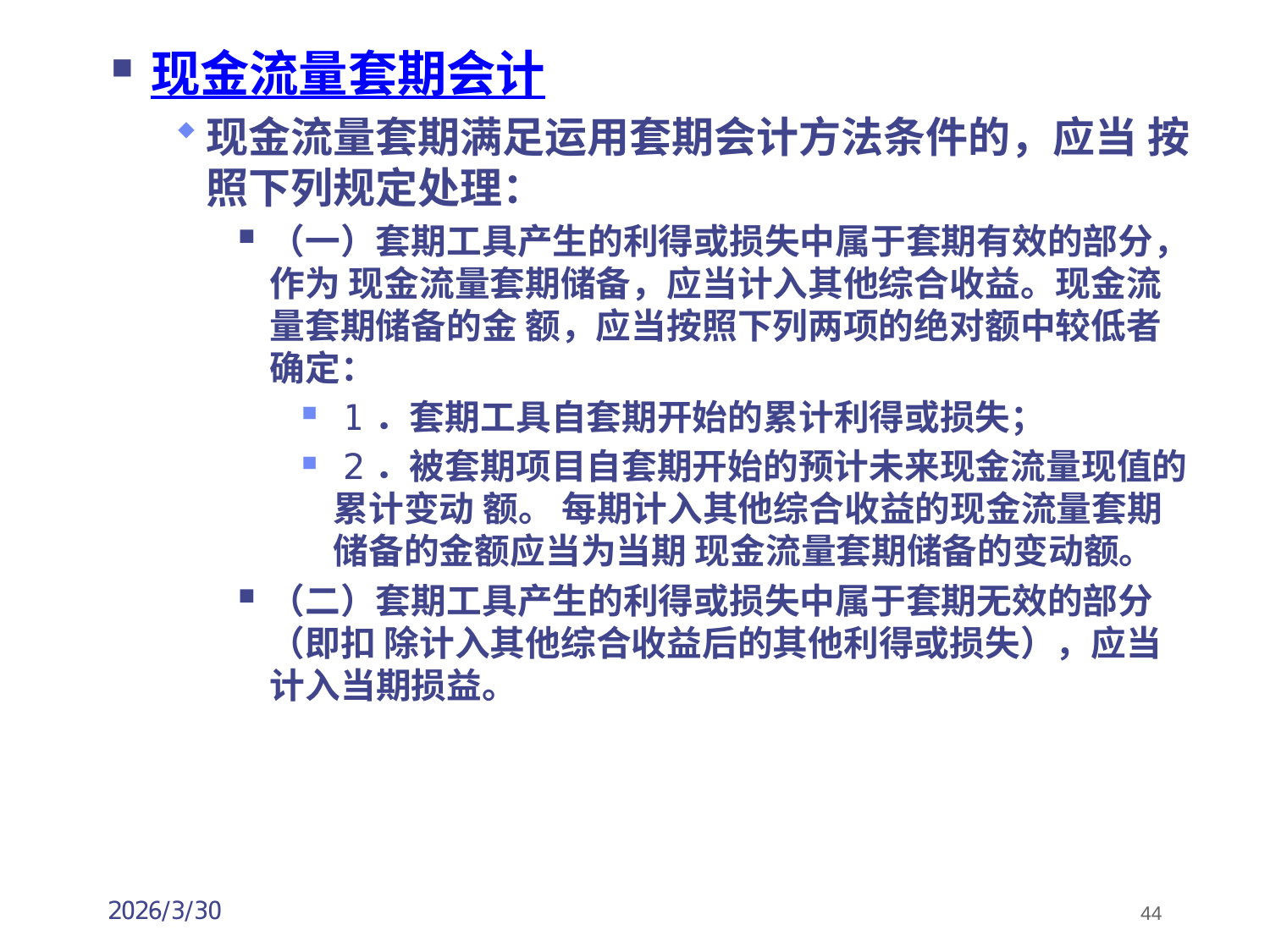

现金流量套期会计
现金流量套期满足运用套期会计方法条件的，应当 按照下列规定处理：
（一）套期工具产生的利得或损失中属于套期有效的部分，作为 现金流量套期储备，应当计入其他综合收益。现金流量套期储备的金 额，应当按照下列两项的绝对额中较低者确定：
 1．套期工具自套期开始的累计利得或损失；
 2．被套期项目自套期开始的预计未来现金流量现值的累计变动 额。 每期计入其他综合收益的现金流量套期储备的金额应当为当期 现金流量套期储备的变动额。
（二）套期工具产生的利得或损失中属于套期无效的部分（即扣 除计入其他综合收益后的其他利得或损失），应当计入当期损益。
2026/3/30
44